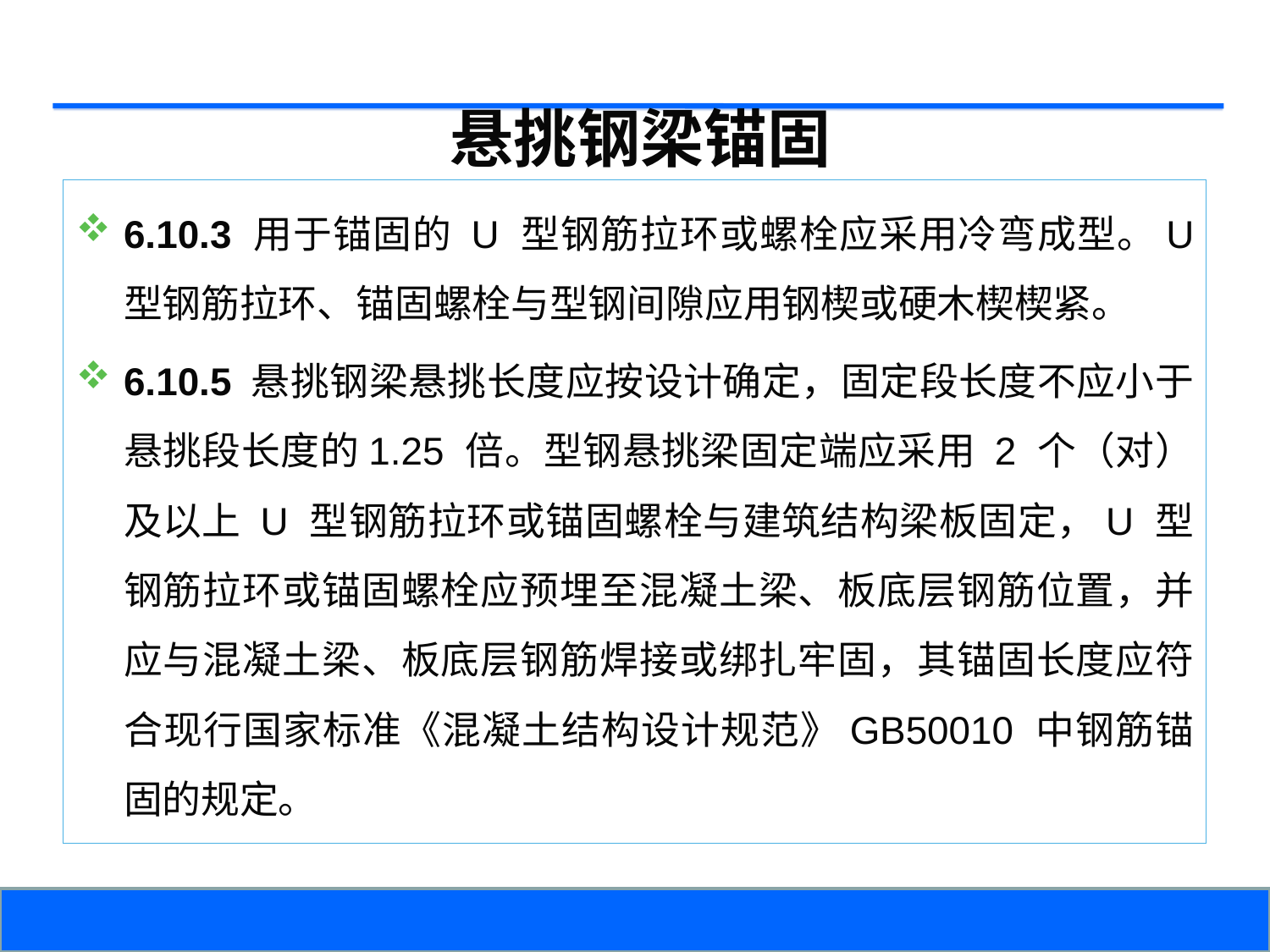

悬挑钢梁锚固
6.10.3 用于锚固的 U 型钢筋拉环或螺栓应采用冷弯成型。U 型钢筋拉环、锚固螺栓与型钢间隙应用钢楔或硬木楔楔紧。
6.10.5	悬挑钢梁悬挑长度应按设计确定，固定段长度不应小于悬挑段长度的1.25 倍。型钢悬挑梁固定端应采用 2 个（对）及以上 U 型钢筋拉环或锚固螺栓与建筑结构梁板固定，U 型钢筋拉环或锚固螺栓应预埋至混凝土梁、板底层钢筋位置，并应与混凝土梁、板底层钢筋焊接或绑扎牢固，其锚固长度应符合现行国家标准《混凝土结构设计规范》GB50010 中钢筋锚固的规定。